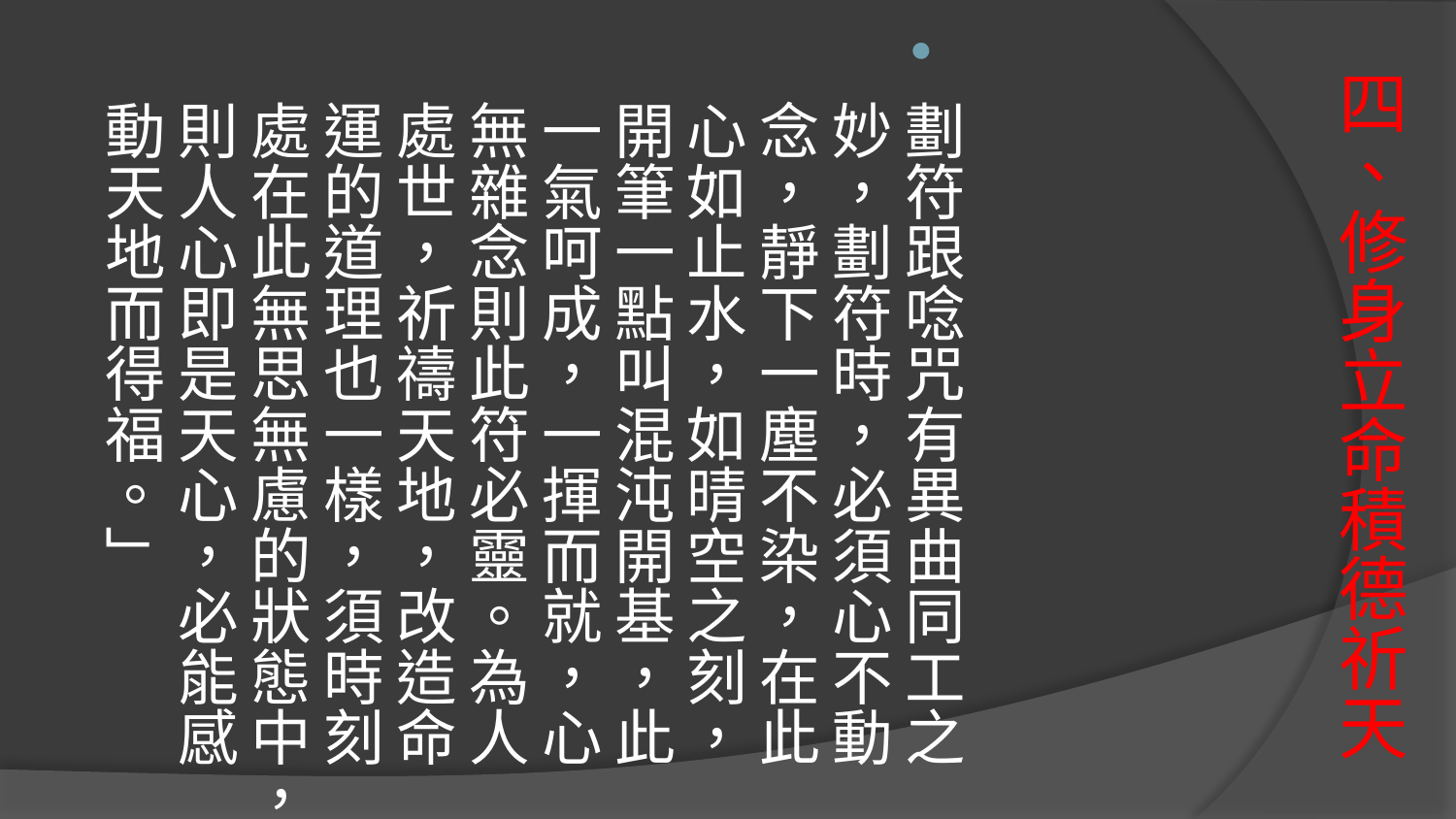

劃符跟唸咒有異曲同工之妙，劃符時，必須心不動念，靜下一塵不染，在此心如止水，如晴空之刻，開筆一點叫混沌開基，此一氣呵成，一揮而就，心無雜念則此符必靈。為人處世，祈禱天地，改造命運的道理也一樣，須時刻處在此無思無慮的狀態中，則人心即是天心，必能感動天地而得福。」
# 四、修身立命積德祈天